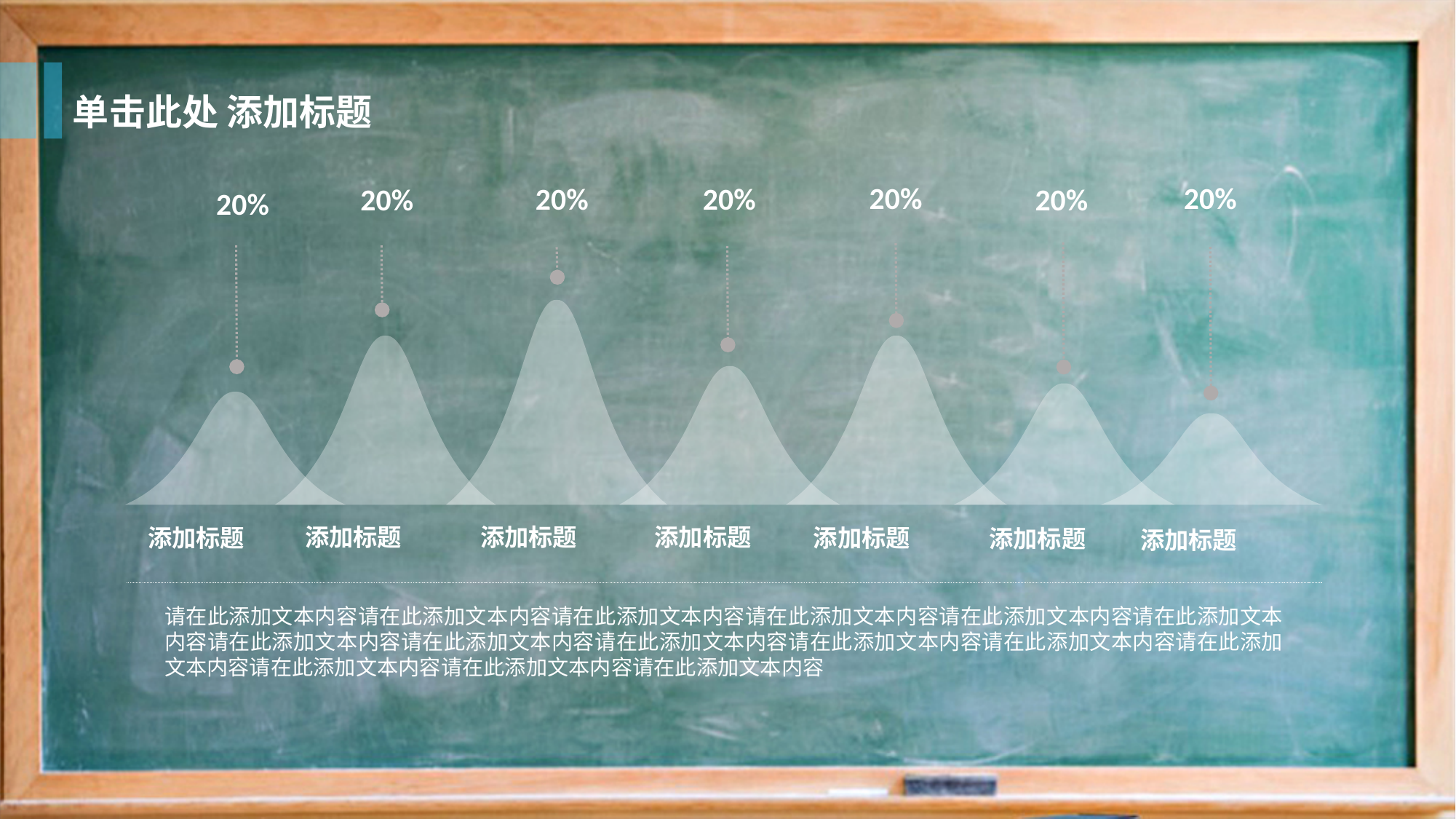

单击此处 添加标题
20%

添加标题
20%

添加标题
20%

添加标题
20%

添加标题
20%

添加标题
20%

添加标题
20%

添加标题

请在此添加文本内容请在此添加文本内容请在此添加文本内容请在此添加文本内容请在此添加文本内容请在此添加文本内容请在此添加文本内容请在此添加文本内容请在此添加文本内容请在此添加文本内容请在此添加文本内容请在此添加文本内容请在此添加文本内容请在此添加文本内容请在此添加文本内容